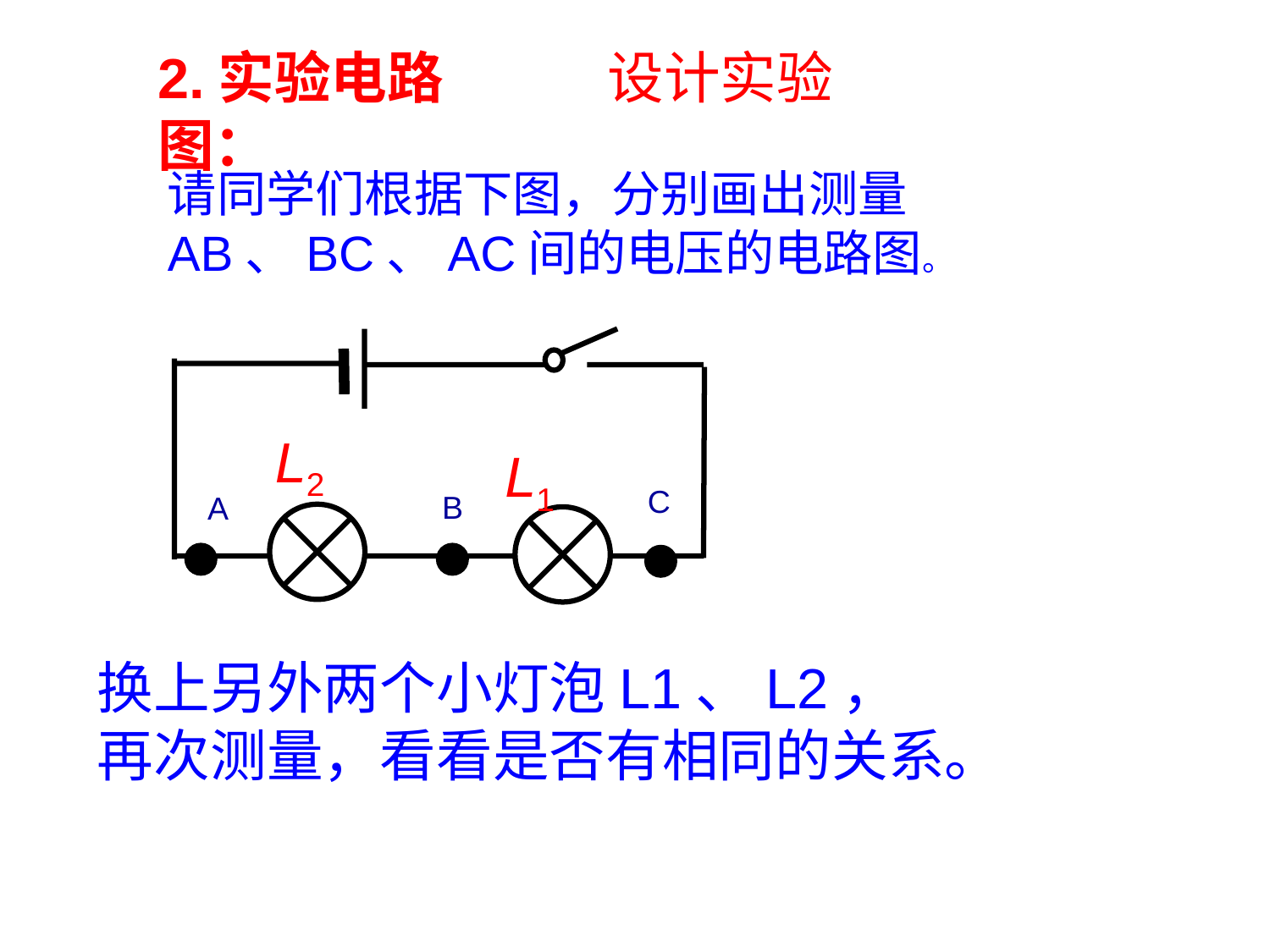

2.实验电路图：
设计实验
请同学们根据下图，分别画出测量AB、BC、AC间的电压的电路图。

L2
L1
C
B
A

换上另外两个小灯泡L1、L2，
再次测量，看看是否有相同的关系。